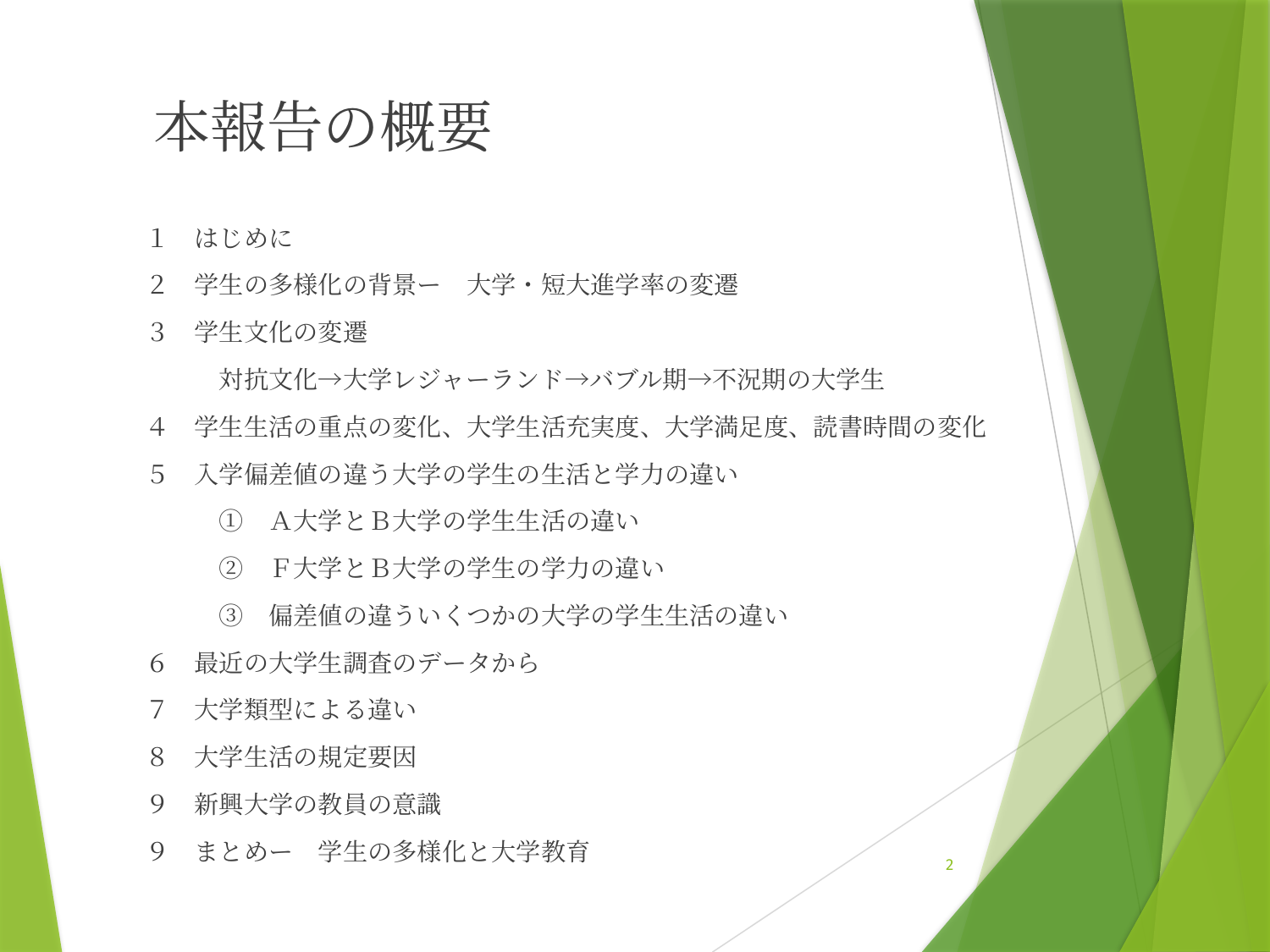

# 本報告の概要
１　はじめに
２　学生の多様化の背景ー　大学・短大進学率の変遷
３　学生文化の変遷
　　　対抗文化→大学レジャーランド→バブル期→不況期の大学生
４　学生生活の重点の変化、大学生活充実度、大学満足度、読書時間の変化
５　入学偏差値の違う大学の学生の生活と学力の違い
　　　①　Ａ大学とＢ大学の学生生活の違い
　　　②　Ｆ大学とＢ大学の学生の学力の違い
　　　③　偏差値の違ういくつかの大学の学生生活の違い
６　最近の大学生調査のデータから
７　大学類型による違い
８　大学生活の規定要因
９　新興大学の教員の意識
９　まとめー　学生の多様化と大学教育

２　学生の多様化の実態

　　①　報告者の実感から

　　②　学生全体の変化

調査データから

　　②　考察の視点
教育社会学の視点　－　学生の実態や教育を、社会的背景（大学教育の変化を含む）との関係で考察する。
実証的なデータで検証するー学生に対するアンケート調査の実施、解析
観察者の大学での体験から（専任；東京大学→武蔵大学→上智大学→敬愛大学、非常勤；　大阪大、九州大、ＩＣＵ、明治学院、神田外語大学、植草学園大学、放送大学、　客員研究員；ＵＷ）
　　全体の構成
　　　　　　１　学生、学生文化の変遷
　　　　２　現代の学生の生徒化
　　　　３　学生の生徒化の社会的、教育的背景
　　　　４　学生の大学満足度（充実度）とその規定要因
　　　　５　大学差の考察
　　　　６　学生支援について

2